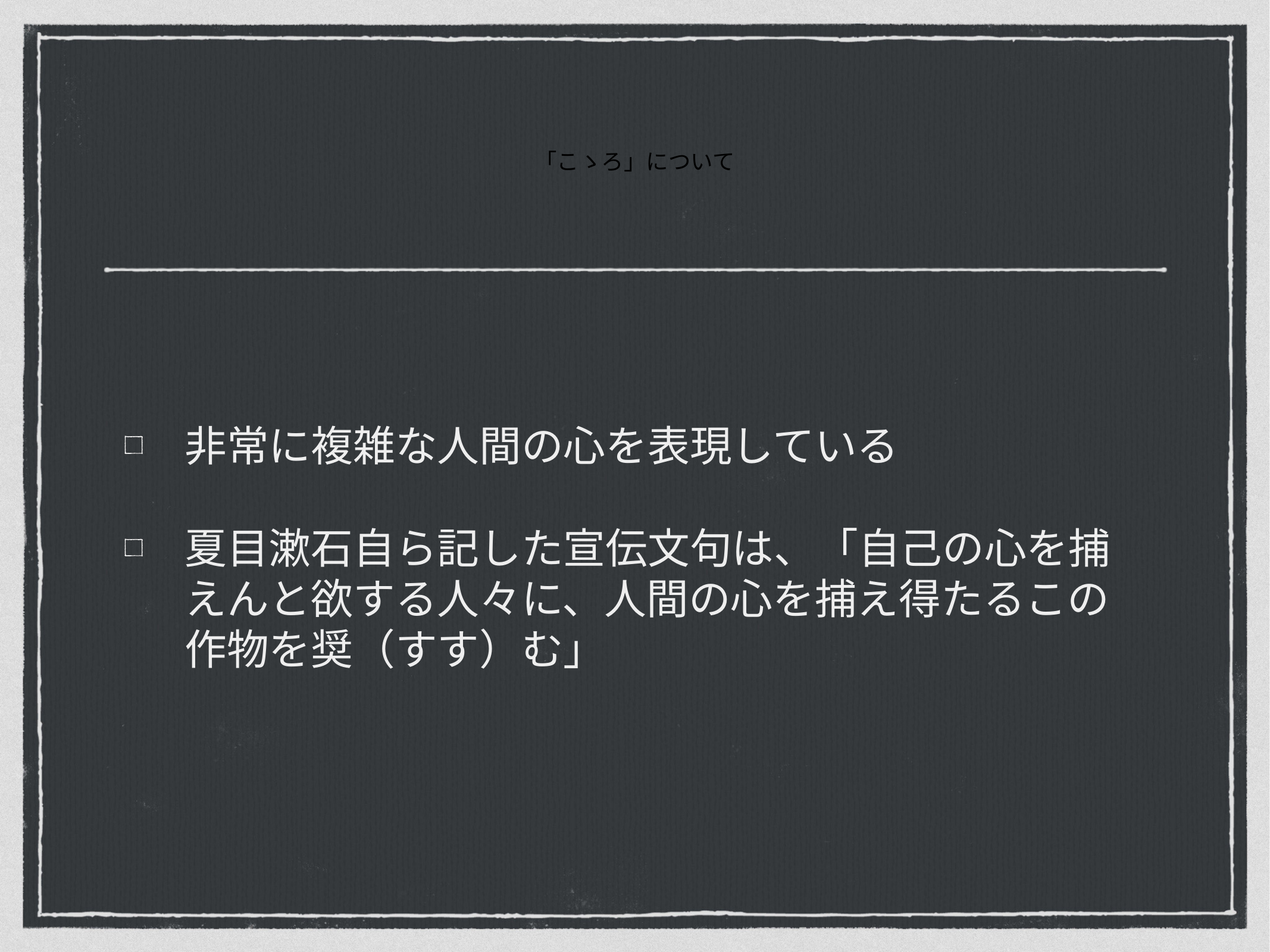

# 「こゝろ」について
非常に複雑な人間の心を表現している
夏目漱石自ら記した宣伝文句は、「自己の心を捕えんと欲する人々に、人間の心を捕え得たるこの作物を奨（すす）む」